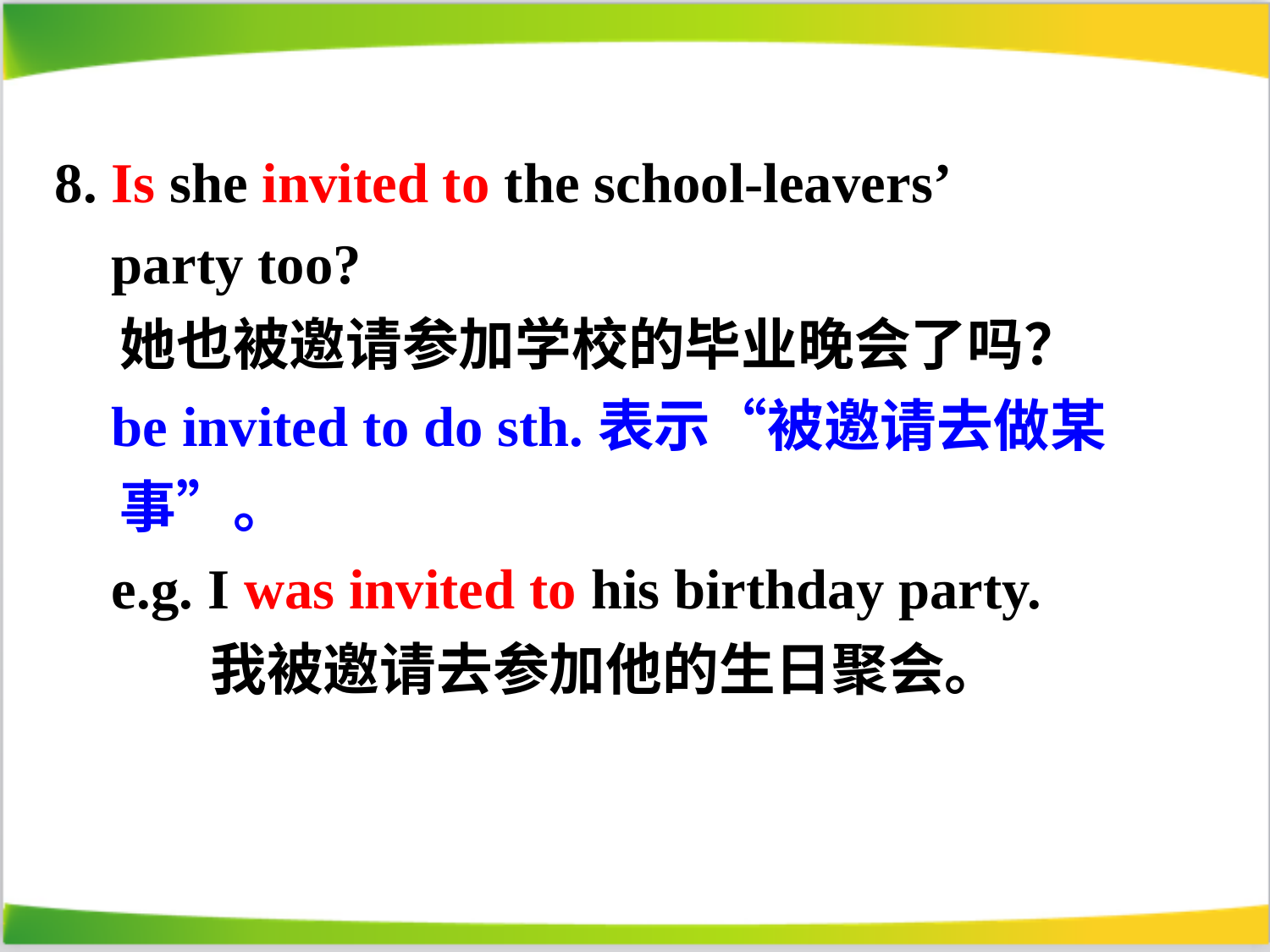

8. Is she invited to the school-leavers’
    party too?
    她也被邀请参加学校的毕业晚会了吗？
    be invited to do sth.表示“被邀请去做某
    事”。
    e.g. I was invited to his birthday party.
           我被邀请去参加他的生日聚会。